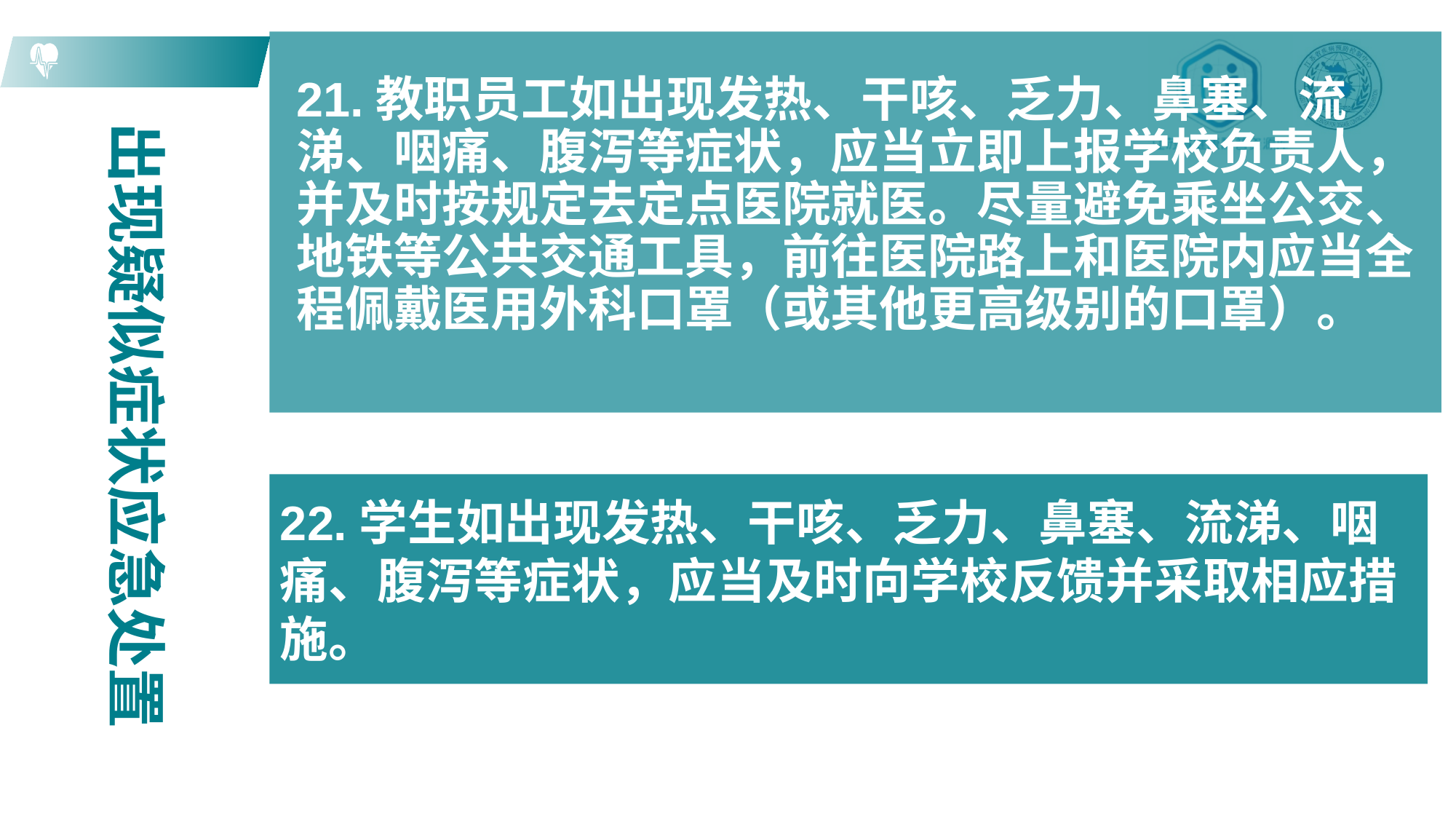

21.教职员工如出现发热、干咳、乏力、鼻塞、流涕、咽痛、腹泻等症状，应当立即上报学校负责人，并及时按规定去定点医院就医。尽量避免乘坐公交、地铁等公共交通工具，前往医院路上和医院内应当全程佩戴医用外科口罩（或其他更高级别的口罩）。
出现疑似症状应急处置
22.学生如出现发热、干咳、乏力、鼻塞、流涕、咽痛、腹泻等症状，应当及时向学校反馈并采取相应措施。
或经调查评估后发现有可能近距离接触病例（疑似病例、确诊病例）和感染者（轻症病例、无症状感染者）的其他乘客和乘务人员
4、现场调查人员调查经评估认为符合条件的人员